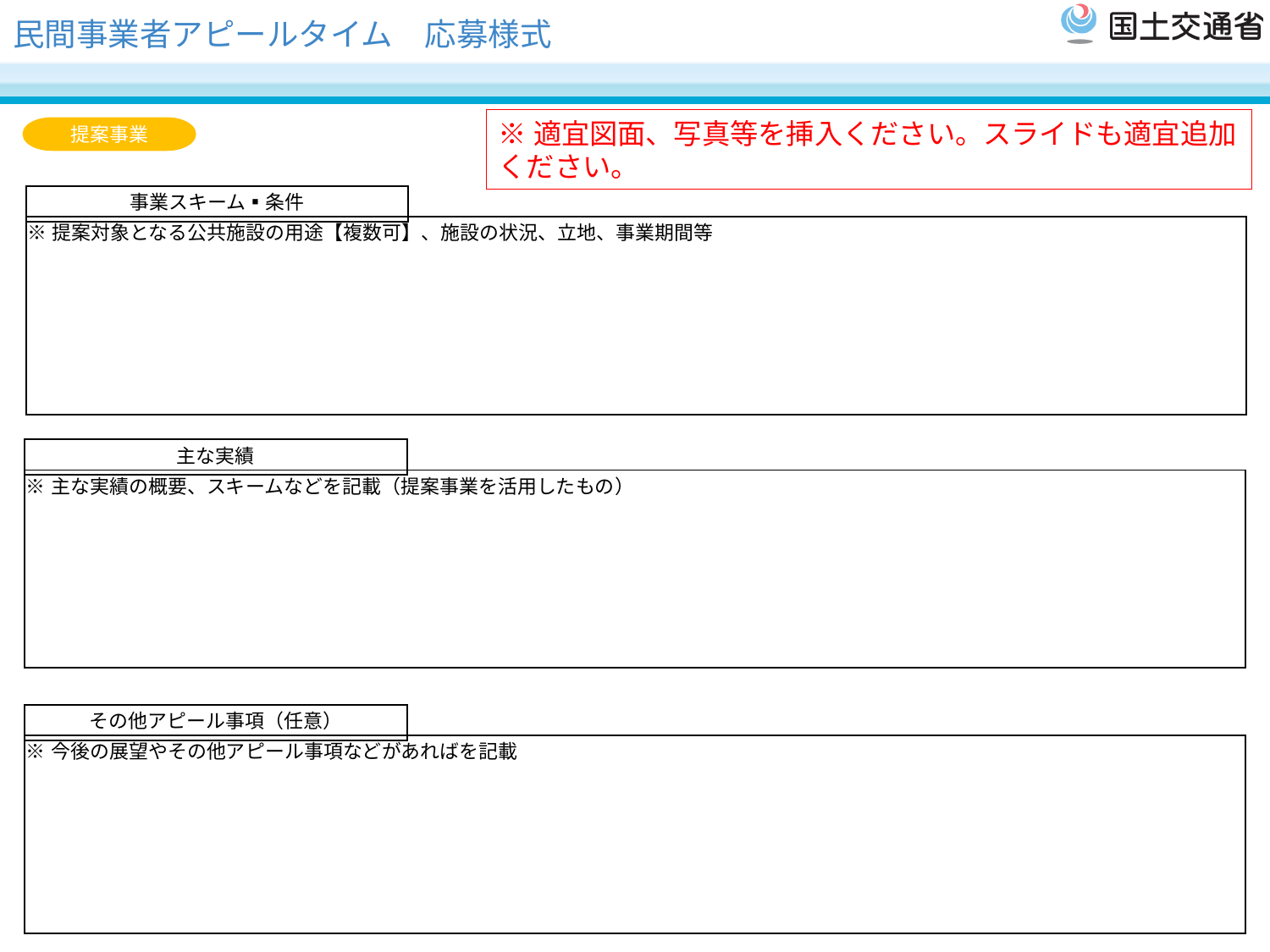

民間事業者アピールタイム　応募様式
※適宜図面、写真等を挿入ください。スライドも適宜追加ください。
提案事業
| 事業スキーム▪条件 |
| --- |
| ※提案対象となる公共施設の用途【複数可】、施設の状況、立地、事業期間等 |
| --- |
| 主な実績 |
| --- |
| ※主な実績の概要、スキームなどを記載（提案事業を活用したもの） |
| --- |
| その他アピール事項（任意） |
| --- |
| ※今後の展望やその他アピール事項などがあればを記載 |
| --- |